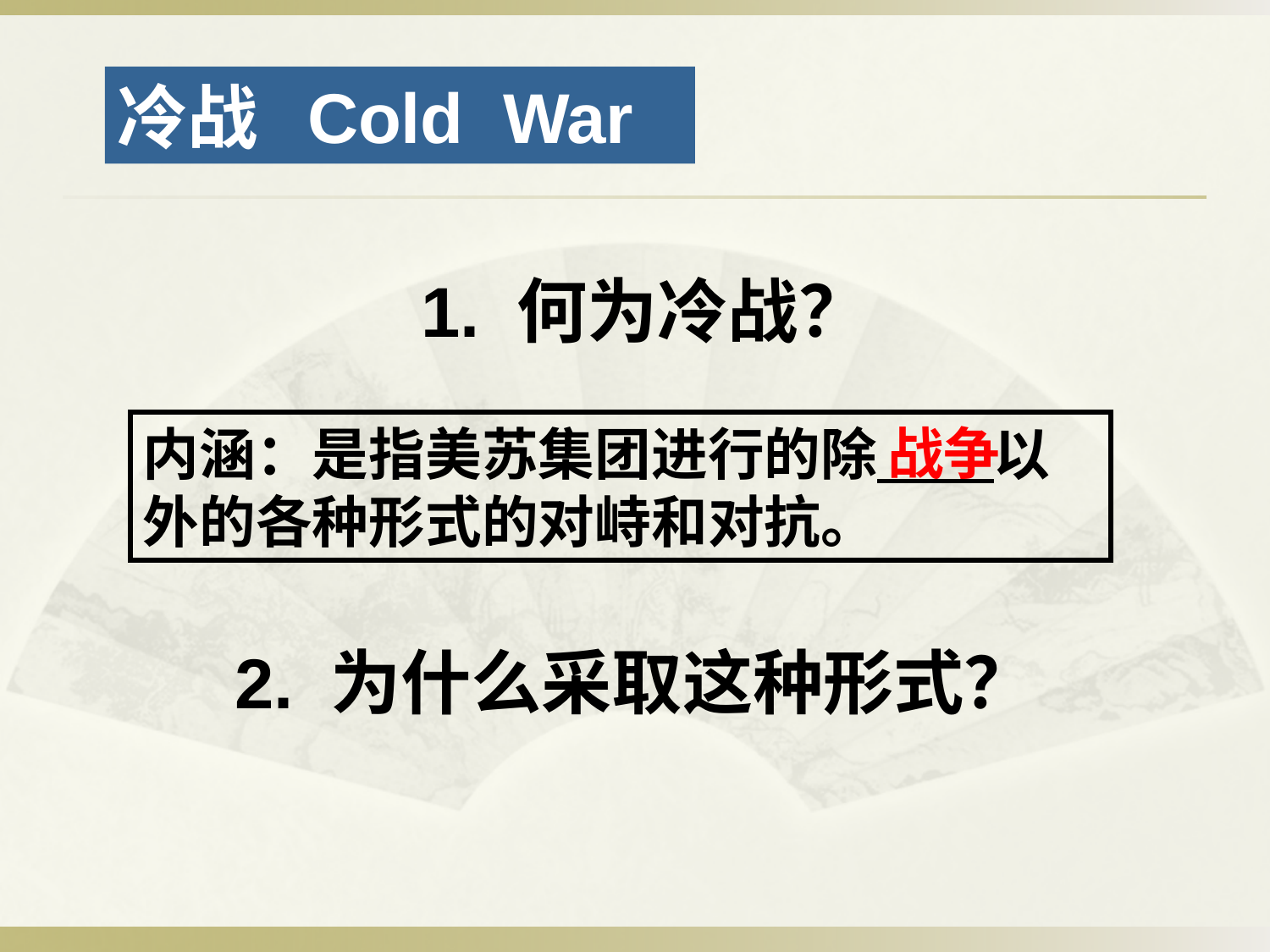

冷战  Cold  War
# 1. 何为冷战？
战争
内涵：是指美苏集团进行的除         以外的各种形式的对峙和对抗。
2. 为什么采取这种形式？